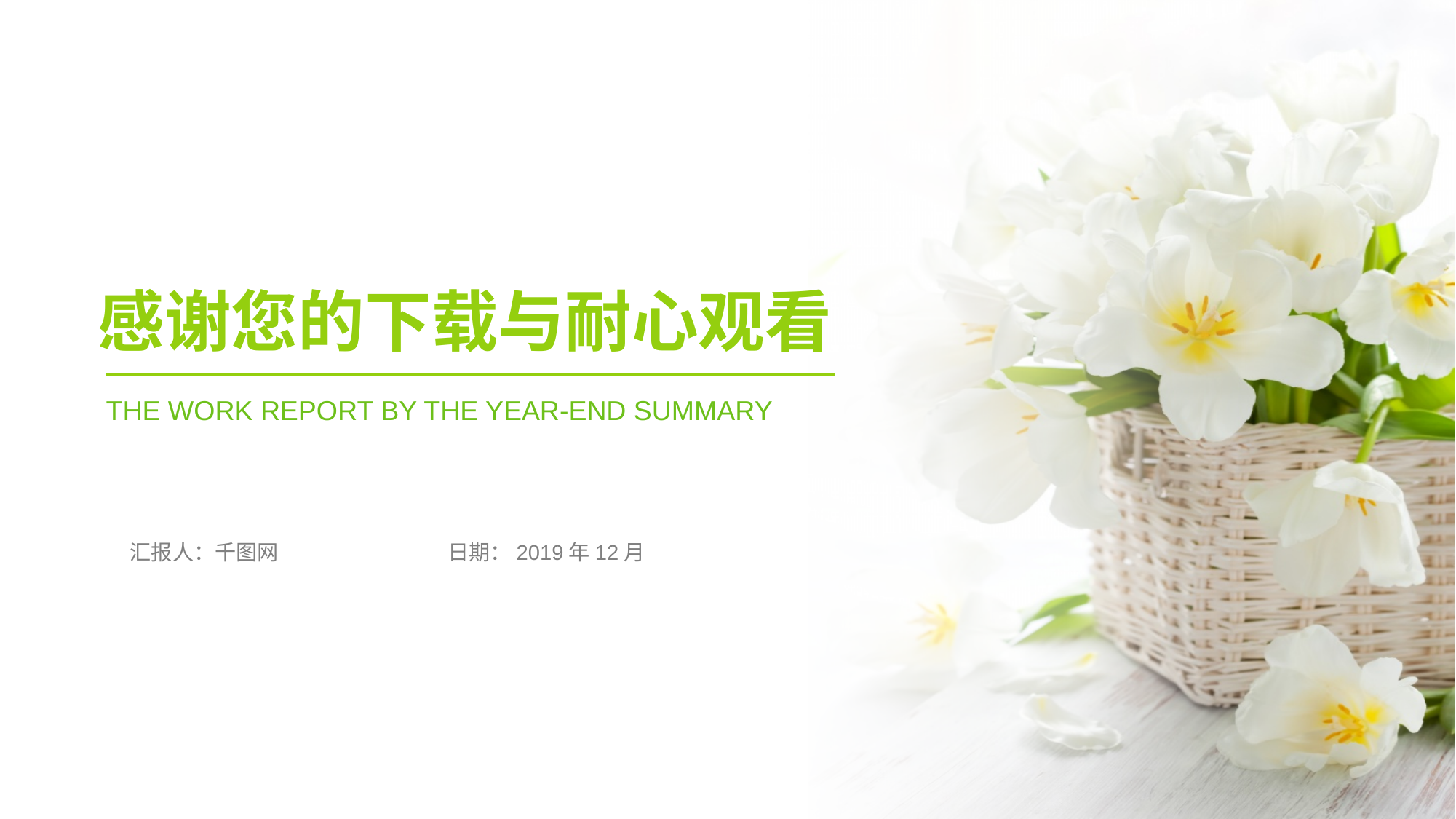

感谢您的下载与耐心观看
THE WORK REPORT BY THE YEAR-END SUMMARY
汇报人：千图网
日期：2019年12月